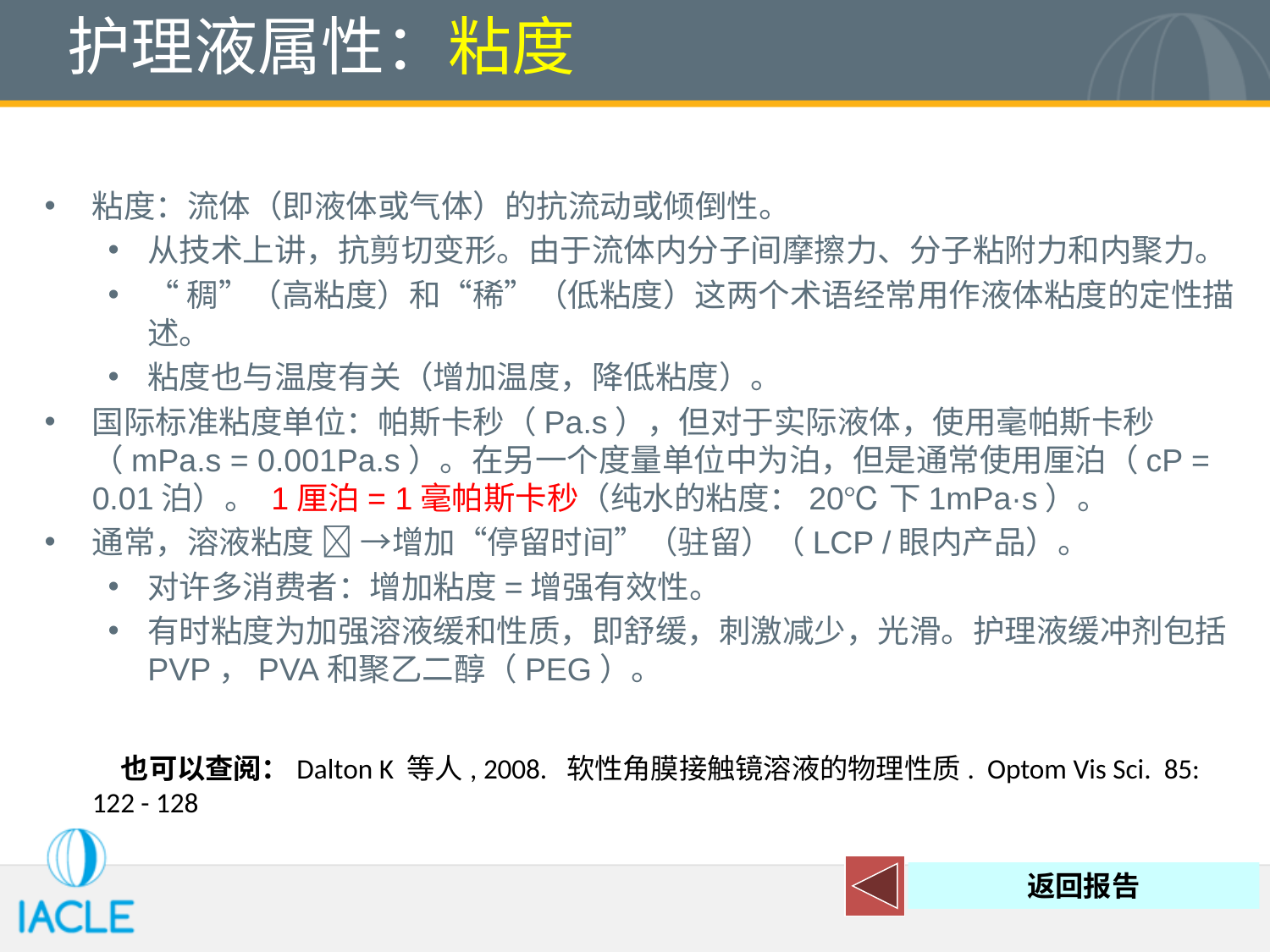

# 护理液属性：粘度
粘度：流体（即液体或气体）的抗流动或倾倒性。
从技术上讲，抗剪切变形。由于流体内分子间摩擦力、分子粘附力和内聚力。
“稠”（高粘度）和“稀”（低粘度）这两个术语经常用作液体粘度的定性描述。
粘度也与温度有关（增加温度，降低粘度）。
国际标准粘度单位：帕斯卡秒（Pa.s），但对于实际液体，使用毫帕斯卡秒（mPa.s = 0.001Pa.s）。在另一个度量单位中为泊，但是通常使用厘泊（cP = 0.01泊）。 1厘泊= 1毫帕斯卡秒（纯水的粘度：20℃下1mPa·s）。
通常，溶液粘度 ↑ →增加“停留时间”（驻留）（LCP /眼内产品）。
对许多消费者：增加粘度=增强有效性。
有时粘度为加强溶液缓和性质，即舒缓，刺激减少，光滑。护理液缓冲剂包括PVP，PVA和聚乙二醇（PEG）。

           也可以查阅：Dalton K 等人, 2008.  软性角膜接触镜溶液的物理性质.  Optom Vis Sci.  85: 122 - 128

返回报告